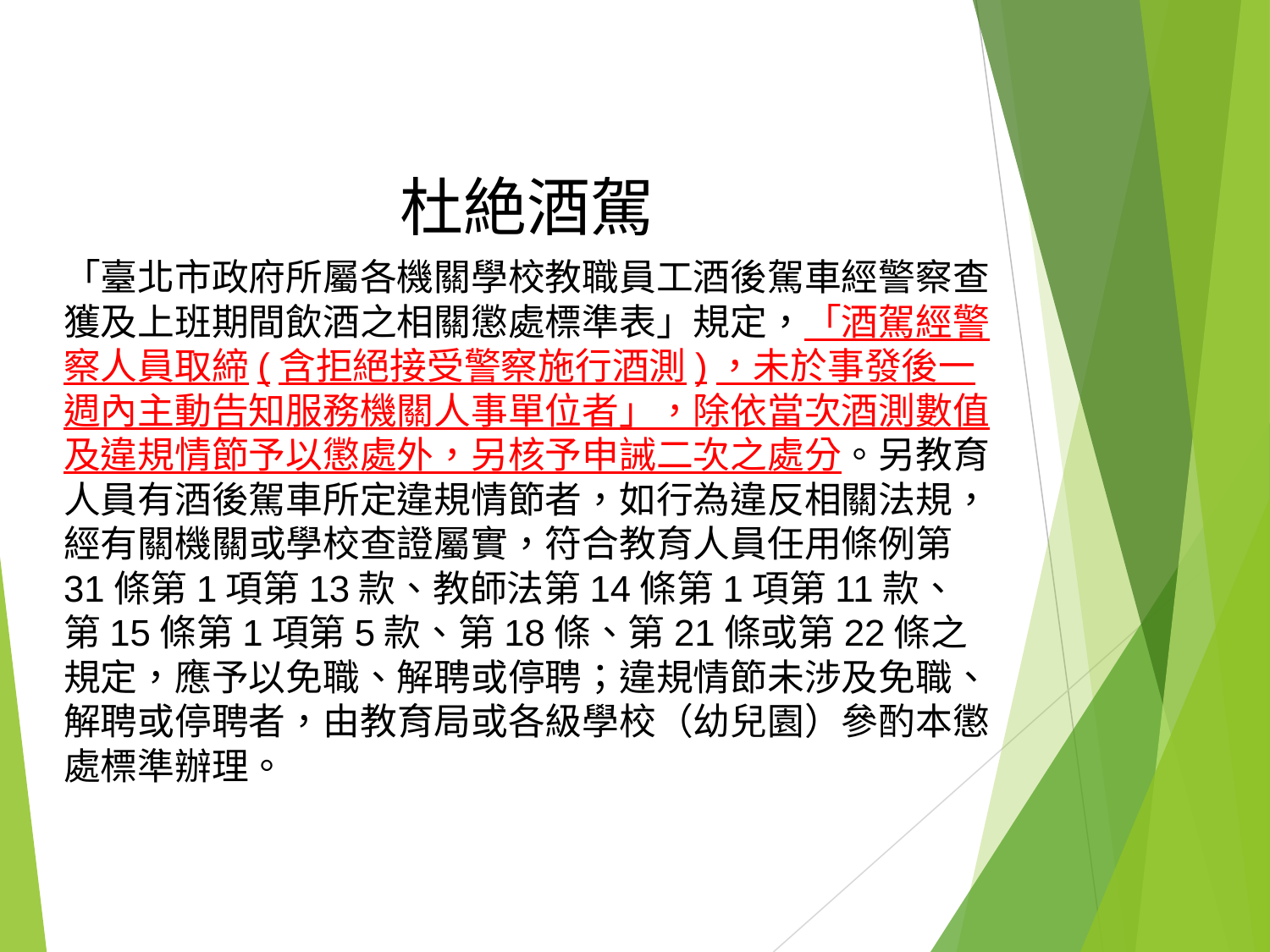

杜絶酒駕
「臺北市政府所屬各機關學校教職員工酒後駕車經警察查獲及上班期間飲酒之相關懲處標準表」規定，「酒駕經警察人員取締(含拒絕接受警察施行酒測)，未於事發後一週內主動告知服務機關人事單位者」，除依當次酒測數值及違規情節予以懲處外，另核予申誡二次之處分。另教育人員有酒後駕車所定違規情節者，如行為違反相關法規，經有關機關或學校查證屬實，符合教育人員任用條例第31條第1項第13款、教師法第14條第1項第11款、第15條第1項第5款、第18條、第21條或第22條之規定，應予以免職、解聘或停聘；違規情節未涉及免職、解聘或停聘者，由教育局或各級學校（幼兒園）參酌本懲處標準辦理。